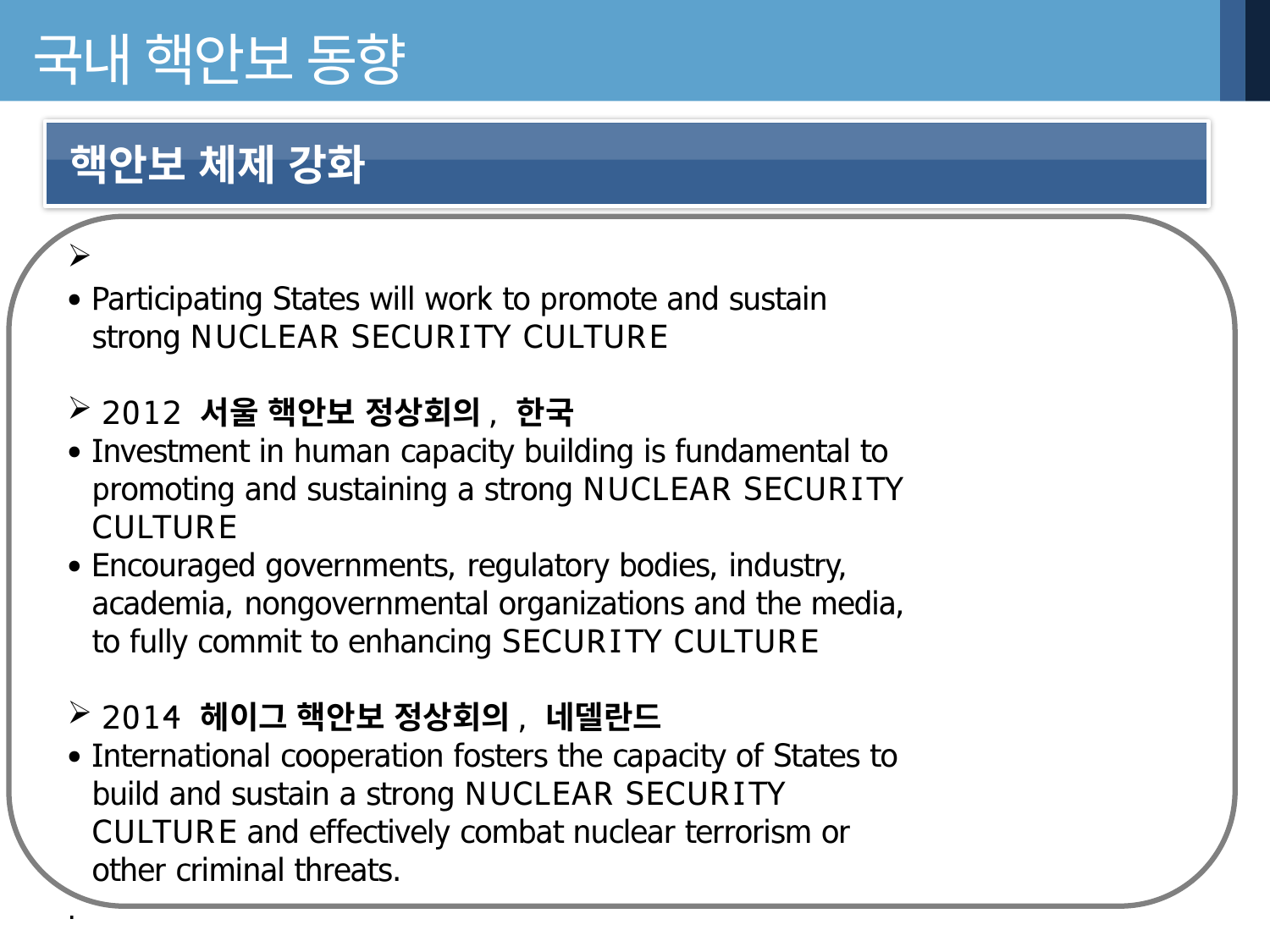

# 국내 핵안보 동향

핵안보 체제 강화

• Participating States will work to promote and sustain  strong NUCLEAR SECURITY CULTURE

 2012 서울 핵안보 정상회의, 한국
• Investment in human capacity building is fundamental to promoting and sustaining a strong NUCLEAR SECURITY CULTURE
• Encouraged governments, regulatory bodies, industry, academia, nongovernmental organizations and the media, to fully commit to enhancing SECURITY CULTURE

 2014 헤이그 핵안보 정상회의, 네델란드
• International cooperation fosters the capacity of States to build and sustain a strong NUCLEAR SECURITY CULTURE and effectively combat nuclear terrorism or other criminal threats.
.